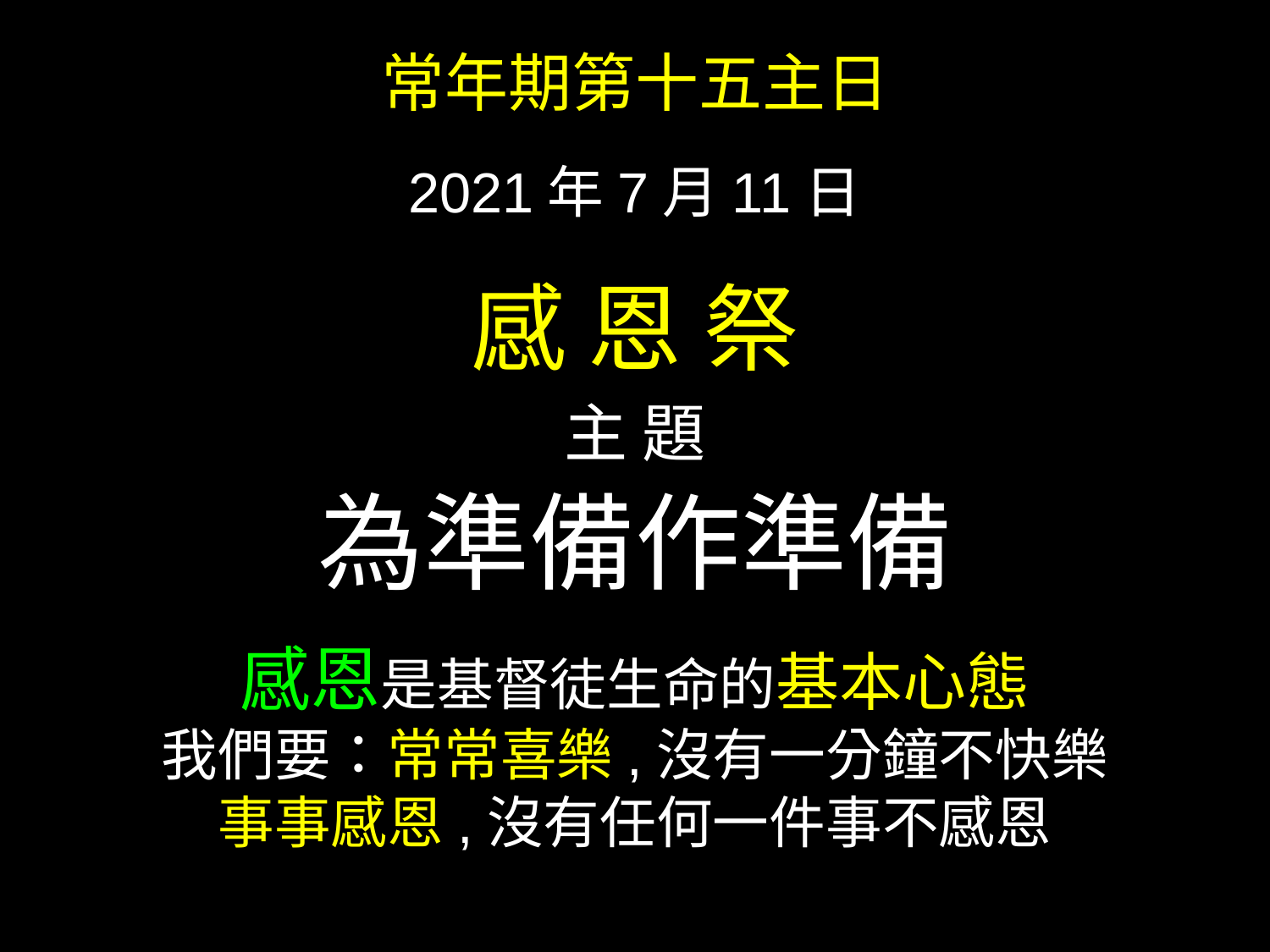

常年期第十五主日

2021年7月11日

感 恩 祭
主 題
為準備作準備
感恩是基督徒生命的基本心態
我們要：常常喜樂,沒有一分鐘不快樂
事事感恩,沒有任何一件事不感恩